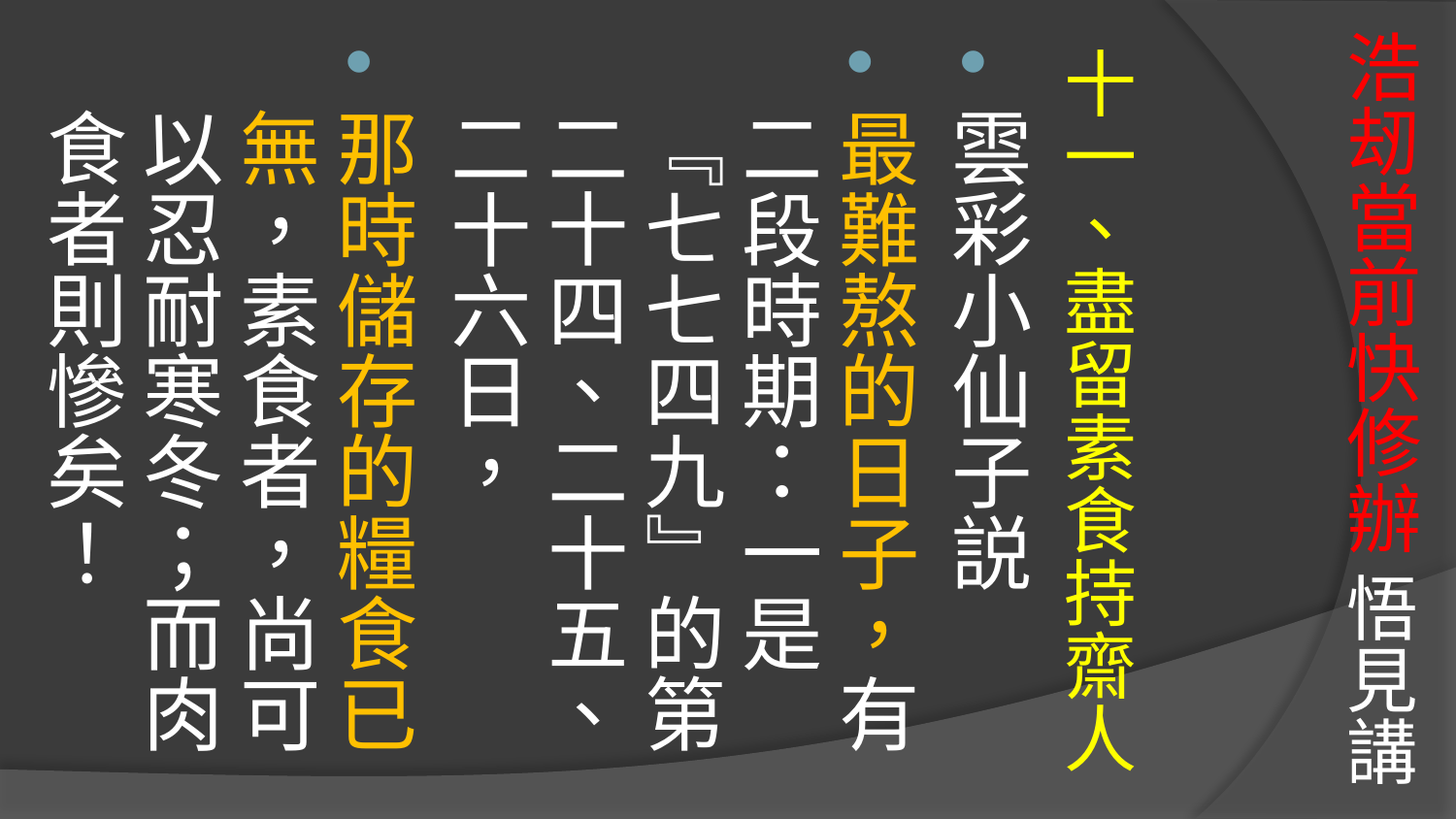

# 浩刼當前快修辦 悟見講
十一、盡留素食持齋人
雲彩小仙子説
最難熬的日子，有二段時期：一是『七七四九』的第二十四、二十五、二十六日，
那時儲存的糧食已無，素食者，尚可以忍耐寒冬；而肉食者則慘矣！